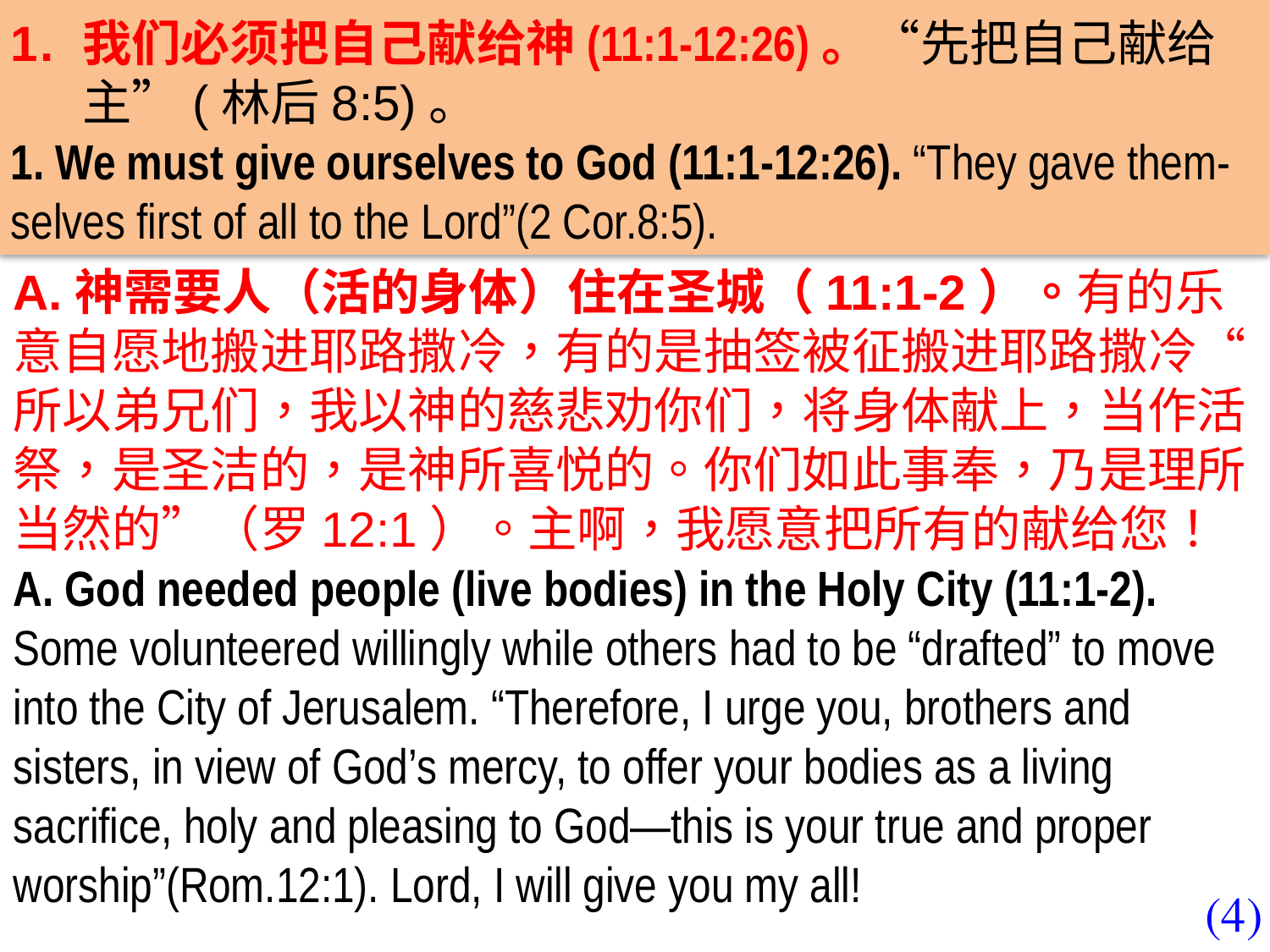

我们必须把自己献给神(11:1-12:26)。“先把自己献给主”(林后8:5)。
1. We must give ourselves to God (11:1-12:26). “They gave them-selves first of all to the Lord”(2 Cor.8:5).
A.神需要人（活的身体）住在圣城（11:1-2）。有的乐意自愿地搬进耶路撒冷，有的是抽签被征搬进耶路撒冷“所以弟兄们，我以神的慈悲劝你们，将身体献上，当作活祭，是圣洁的，是神所喜悦的。你们如此事奉，乃是理所当然的”（罗12:1）。主啊，我愿意把所有的献给您！
A. God needed people (live bodies) in the Holy City (11:1-2). Some volunteered willingly while others had to be “drafted” to move into the City of Jerusalem. “Therefore, I urge you, brothers and sisters, in view of God’s mercy, to offer your bodies as a living sacrifice, holy and pleasing to God—this is your true and proper worship”(Rom.12:1). Lord, I will give you my all!
(4)